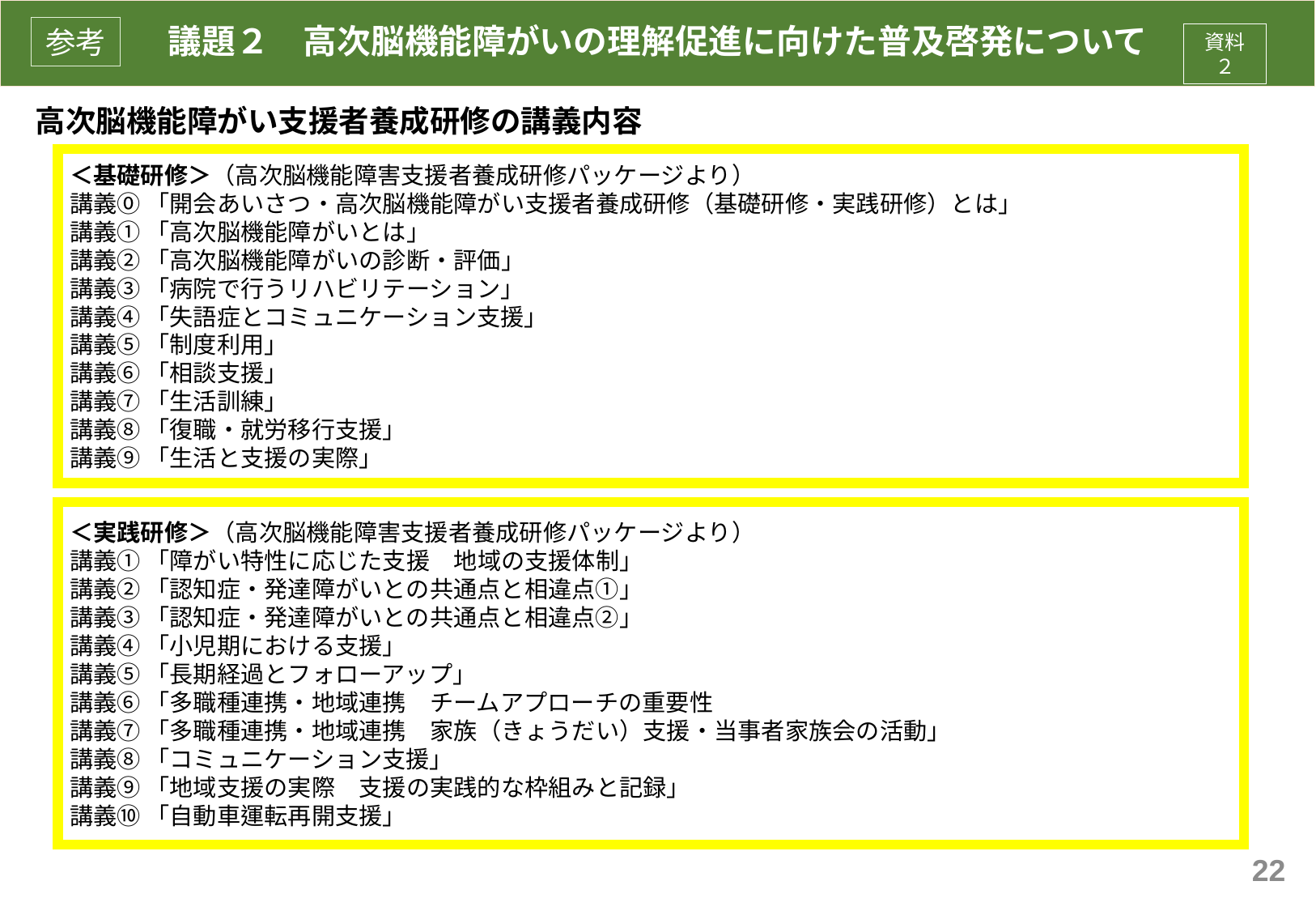

# 議題２　高次脳機能障がいの理解促進に向けた普及啓発について
参考
資料２
高次脳機能障がい支援者養成研修の講義内容
＜基礎研修＞（高次脳機能障害支援者養成研修パッケージより）
講義⓪ 「開会あいさつ・高次脳機能障がい支援者養成研修（基礎研修・実践研修）とは」
講義① 「高次脳機能障がいとは」
講義② 「高次脳機能障がいの診断・評価」
講義③ 「病院で行うリハビリテーション」
講義④ 「失語症とコミュニケーション支援」
講義⑤ 「制度利用」
講義⑥ 「相談支援」
講義⑦ 「生活訓練」
講義⑧ 「復職・就労移行支援」
講義⑨ 「生活と支援の実際」
＜実践研修＞（高次脳機能障害支援者養成研修パッケージより）
講義① 「障がい特性に応じた支援　地域の支援体制」
講義② 「認知症・発達障がいとの共通点と相違点①」
講義③ 「認知症・発達障がいとの共通点と相違点②」
講義④ 「小児期における支援」
講義⑤ 「長期経過とフォローアップ」
講義⑥ 「多職種連携・地域連携　チームアプローチの重要性
講義⑦ 「多職種連携・地域連携　家族（きょうだい）支援・当事者家族会の活動」
講義⑧ 「コミュニケーション支援」
講義⑨ 「地域支援の実際　支援の実践的な枠組みと記録」
講義⑩ 「自動車運転再開支援」
22